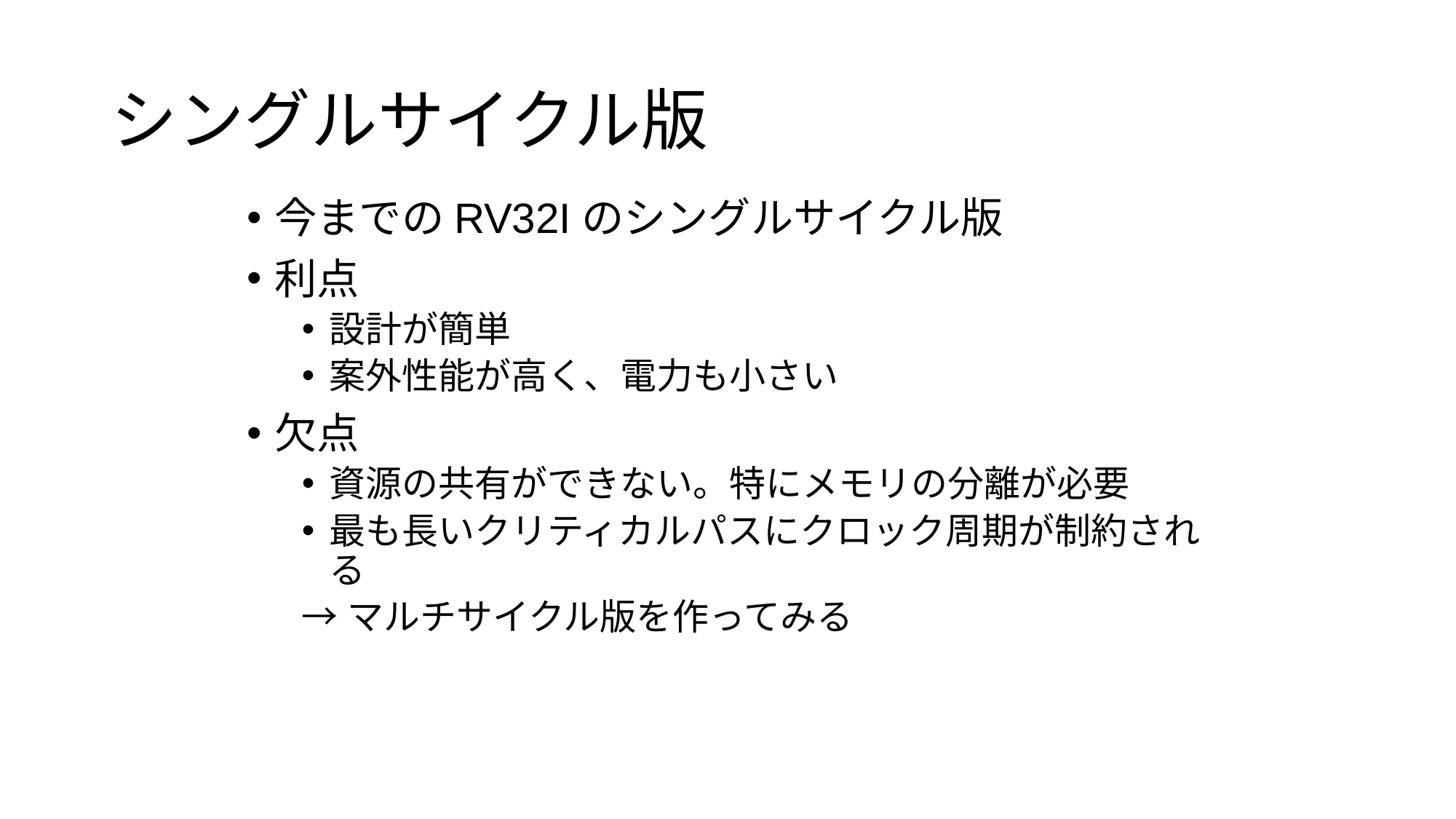

# シングルサイクル版
今までのRV32Iのシングルサイクル版
利点
設計が簡単
案外性能が高く、電力も小さい
欠点
資源の共有ができない。特にメモリの分離が必要
最も長いクリティカルパスにクロック周期が制約される
→マルチサイクル版を作ってみる